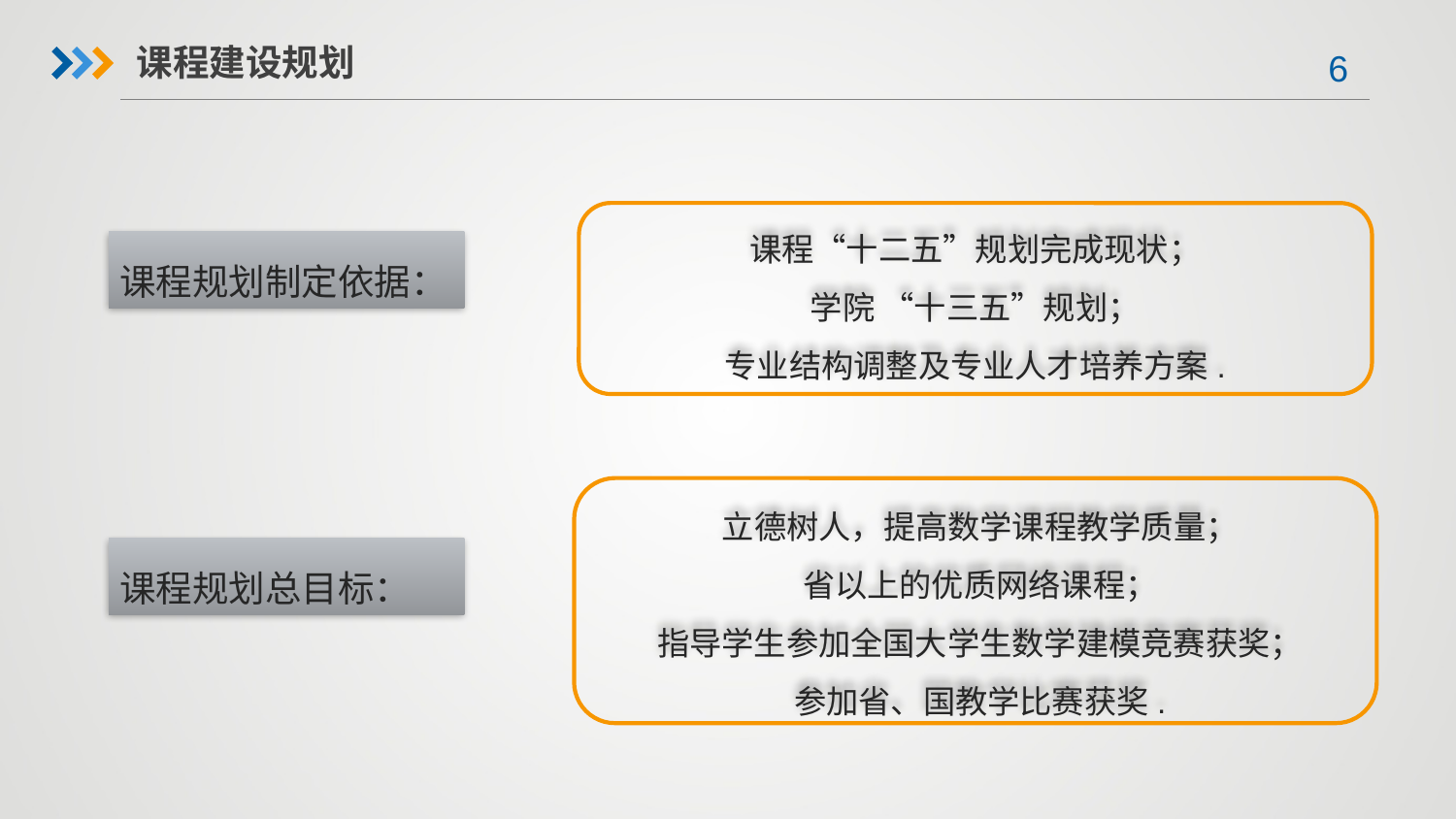

课程建设规划
课程“十二五”规划完成现状；
学院 “十三五”规划；
专业结构调整及专业人才培养方案.

课程规划制定依据：

立德树人，提高数学课程教学质量；
省以上的优质网络课程；
指导学生参加全国大学生数学建模竞赛获奖；
参加省、国教学比赛获奖.
课程规划总目标：